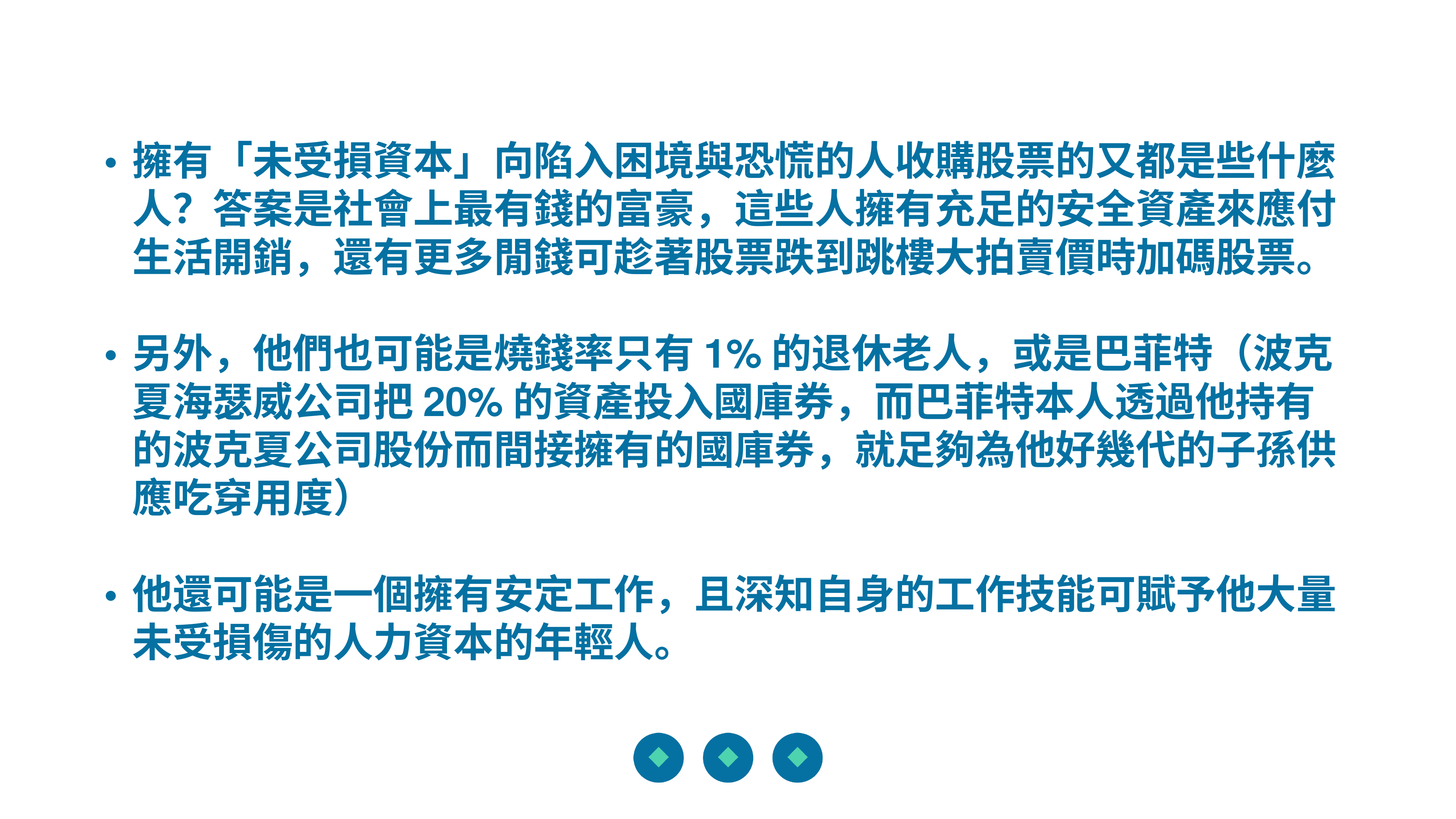

擁有「未受損資本」向陷入困境與恐慌的人收購股票的又都是些什麼人？答案是社會上最有錢的富豪，這些人擁有充足的安全資產來應付生活開銷，還有更多閒錢可趁著股票跌到跳樓大拍賣價時加碼股票。

另外，他們也可能是燒錢率只有1%的退休老人，或是巴菲特（波克夏海瑟威公司把20%的資產投入國庫券，而巴菲特本人透過他持有的波克夏公司股份而間接擁有的國庫券，就足夠為他好幾代的子孫供應吃穿用度）

他還可能是一個擁有安定工作，且深知自身的工作技能可賦予他大量未受損傷的人力資本的年輕人。